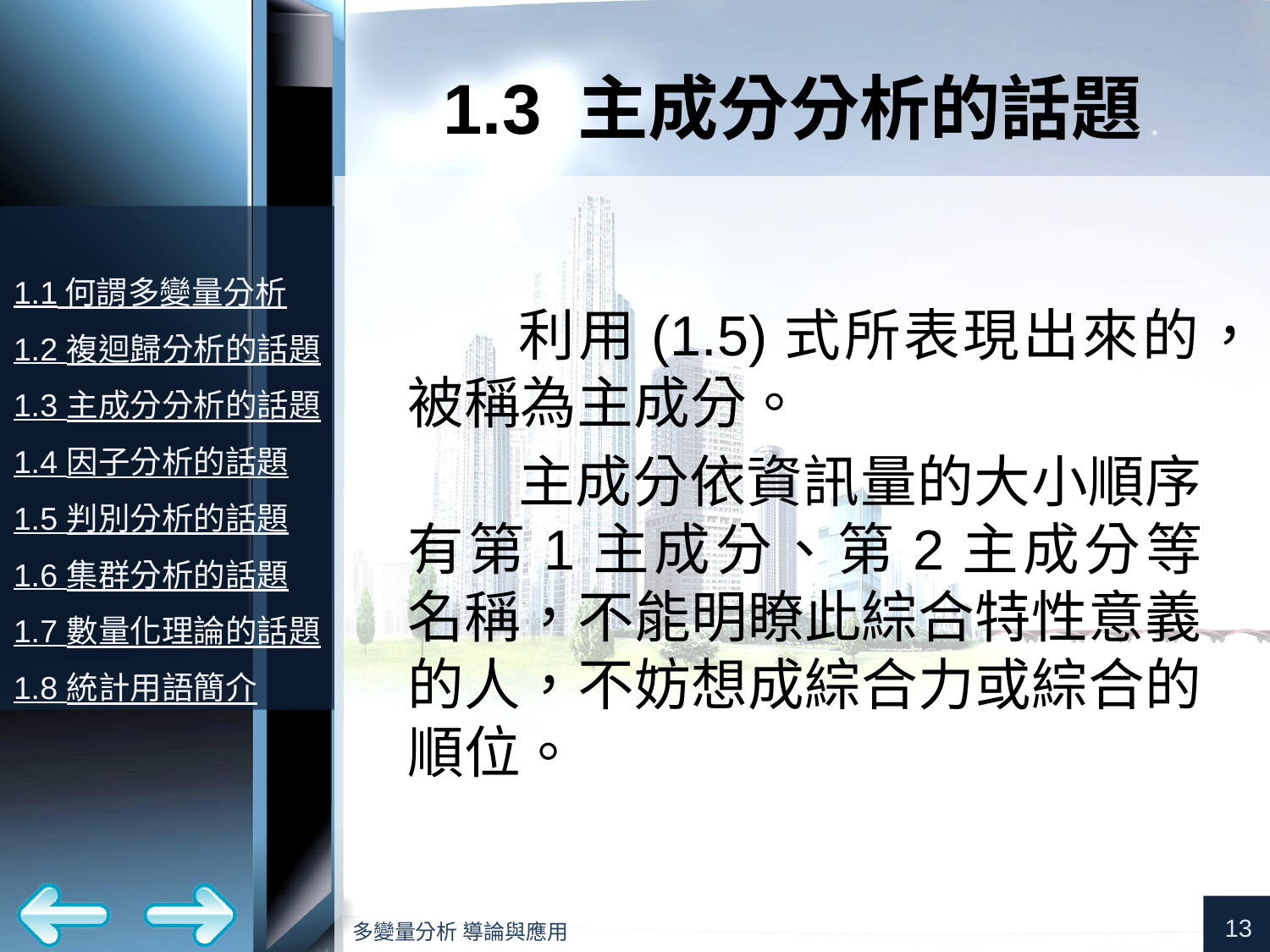

# 1.3 主成分分析的話題
利用(1.5)式所表現出來的，被稱為主成分。
主成分依資訊量的大小順序有第1主成分、第2主成分等名稱，不能明瞭此綜合特性意義的人，不妨想成綜合力或綜合的順位。
13
多變量分析 導論與應用